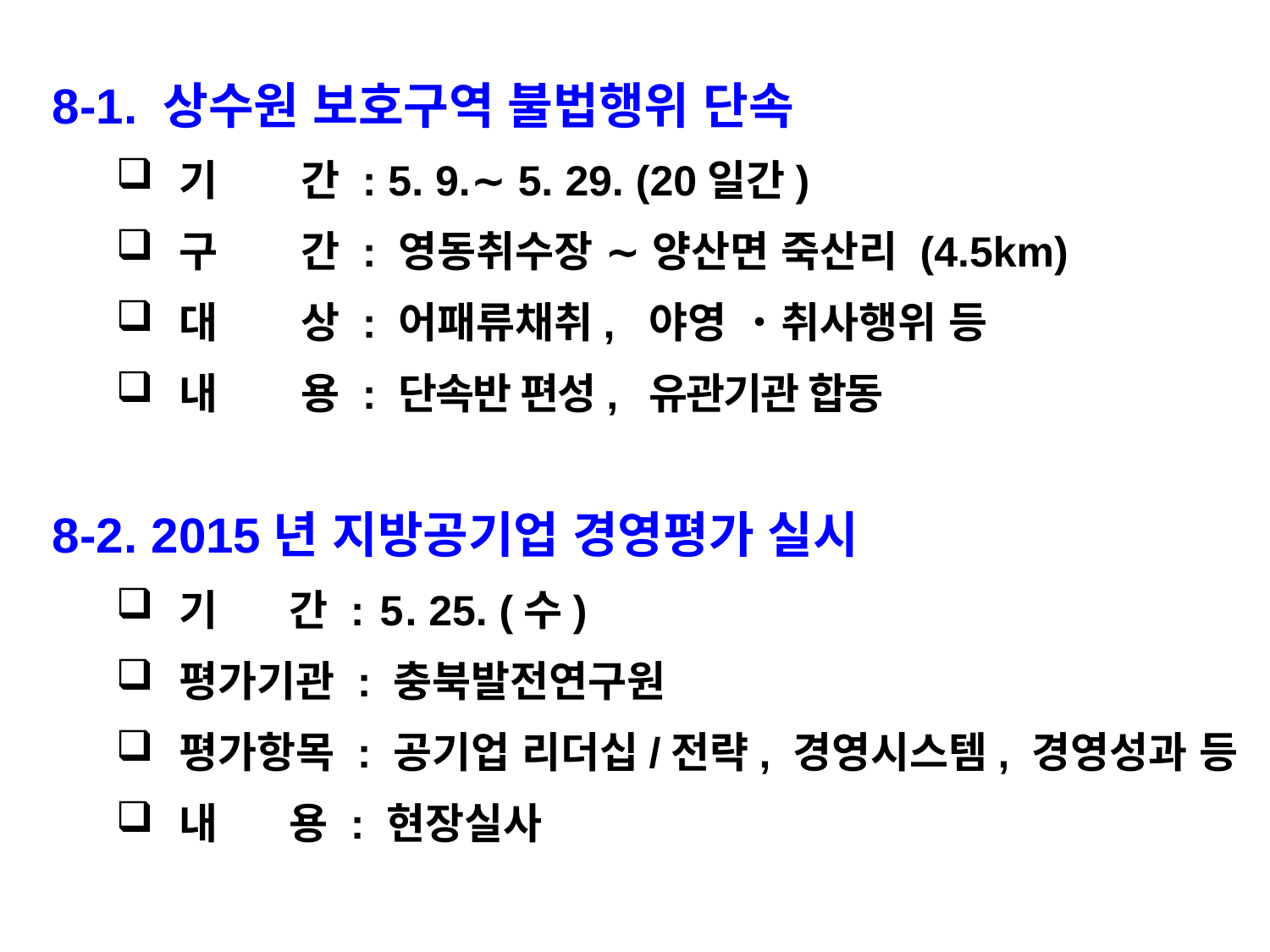

8-1. 상수원 보호구역 불법행위 단속
기       간 : 5. 9.∼ 5. 29. (20일간)
구       간 : 영동취수장 ∼ 양산면 죽산리 (4.5km)
대       상 : 어패류채취,  야영 ‧취사행위 등
내       용 : 단속반 편성,  유관기관 합동

8-2. 2015년 지방공기업 경영평가 실시
기      간 : 5. 25. (수)
평가기관 : 충북발전연구원
평가항목 : 공기업 리더십/전략, 경영시스템, 경영성과 등
내      용 : 현장실사